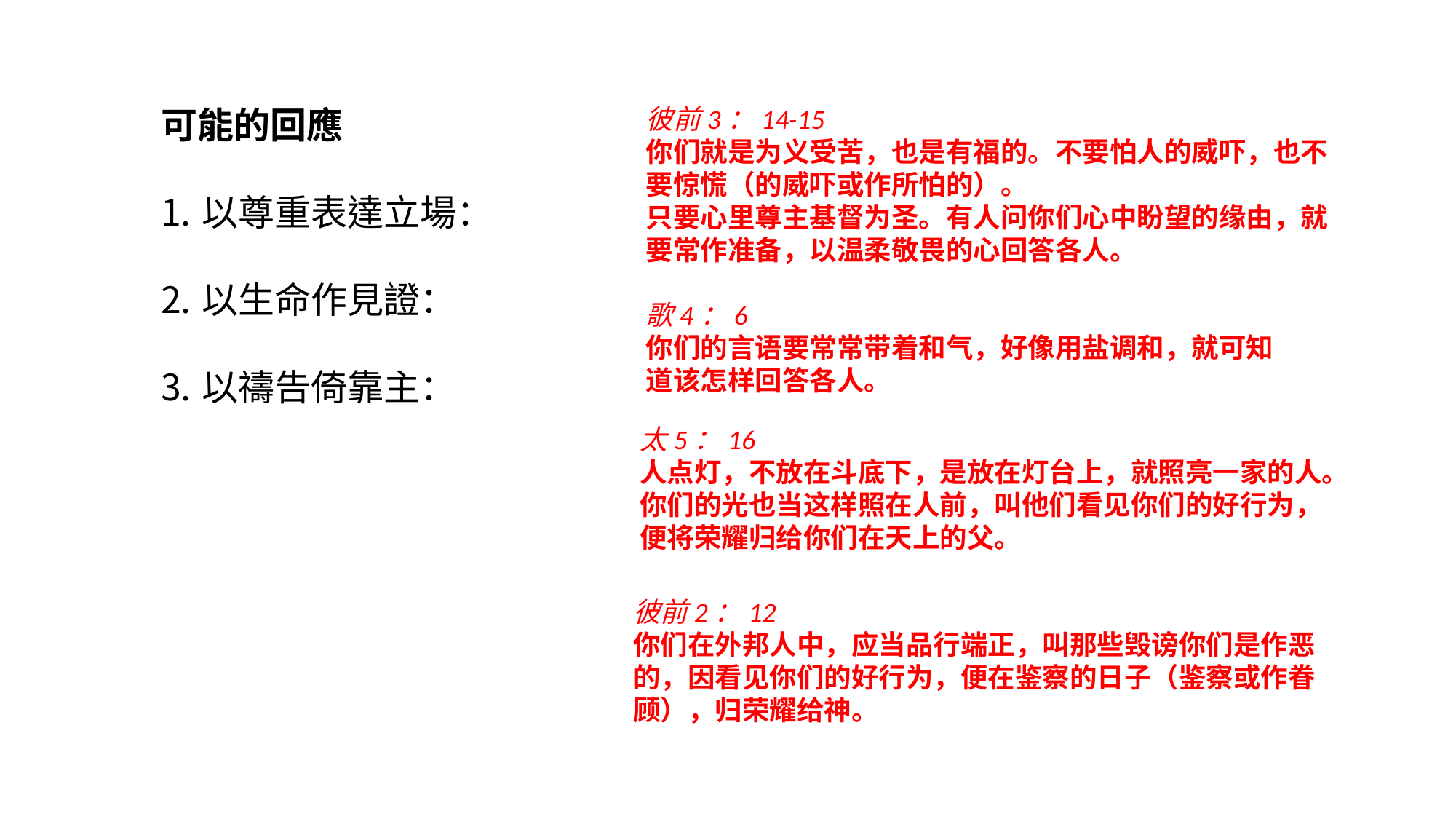

可能的回應

以尊重表達立場：

以生命作見證：

以禱告倚靠主：
彼前3：14-15
你们就是为义受苦，也是有福的。不要怕人的威吓，也不要惊慌（的威吓或作所怕的）。
只要心里尊主基督为圣。有人问你们心中盼望的缘由，就要常作准备，以温柔敬畏的心回答各人。
歌4：6
你们的言语要常常带着和气，好像用盐调和，就可知道该怎样回答各人。
太5：16
人点灯，不放在斗底下，是放在灯台上，就照亮一家的人。你们的光也当这样照在人前，叫他们看见你们的好行为，便将荣耀归给你们在天上的父。
彼前2：12
你们在外邦人中，应当品行端正，叫那些毁谤你们是作恶的，因看见你们的好行为，便在鉴察的日子（鉴察或作眷顾），归荣耀给神。